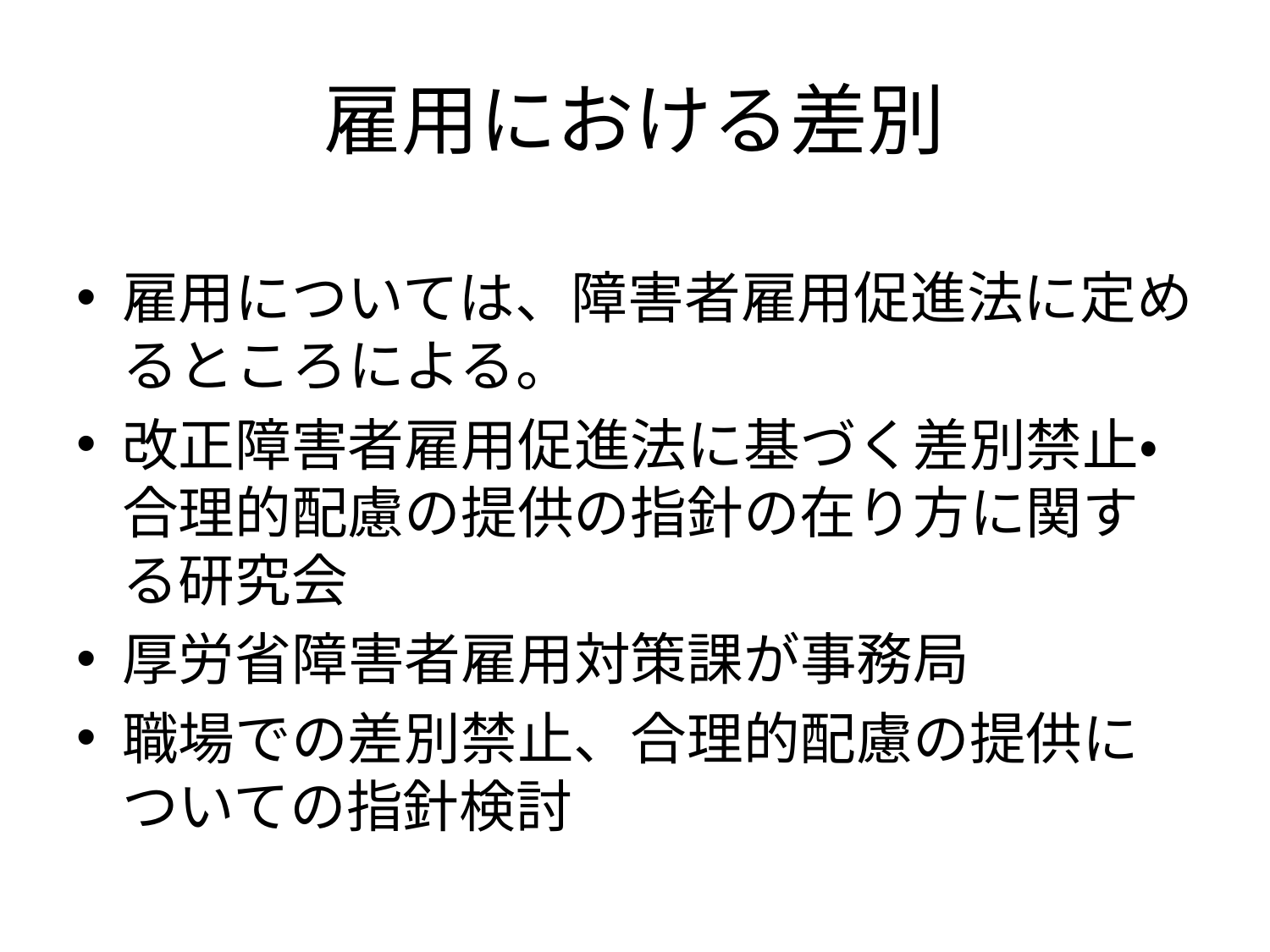

# 雇用における差別
雇用については、障害者雇用促進法に定めるところによる。
改正障害者雇用促進法に基づく差別禁止・合理的配慮の提供の指針の在り方に関する研究会
厚労省障害者雇用対策課が事務局
職場での差別禁止、合理的配慮の提供についての指針検討